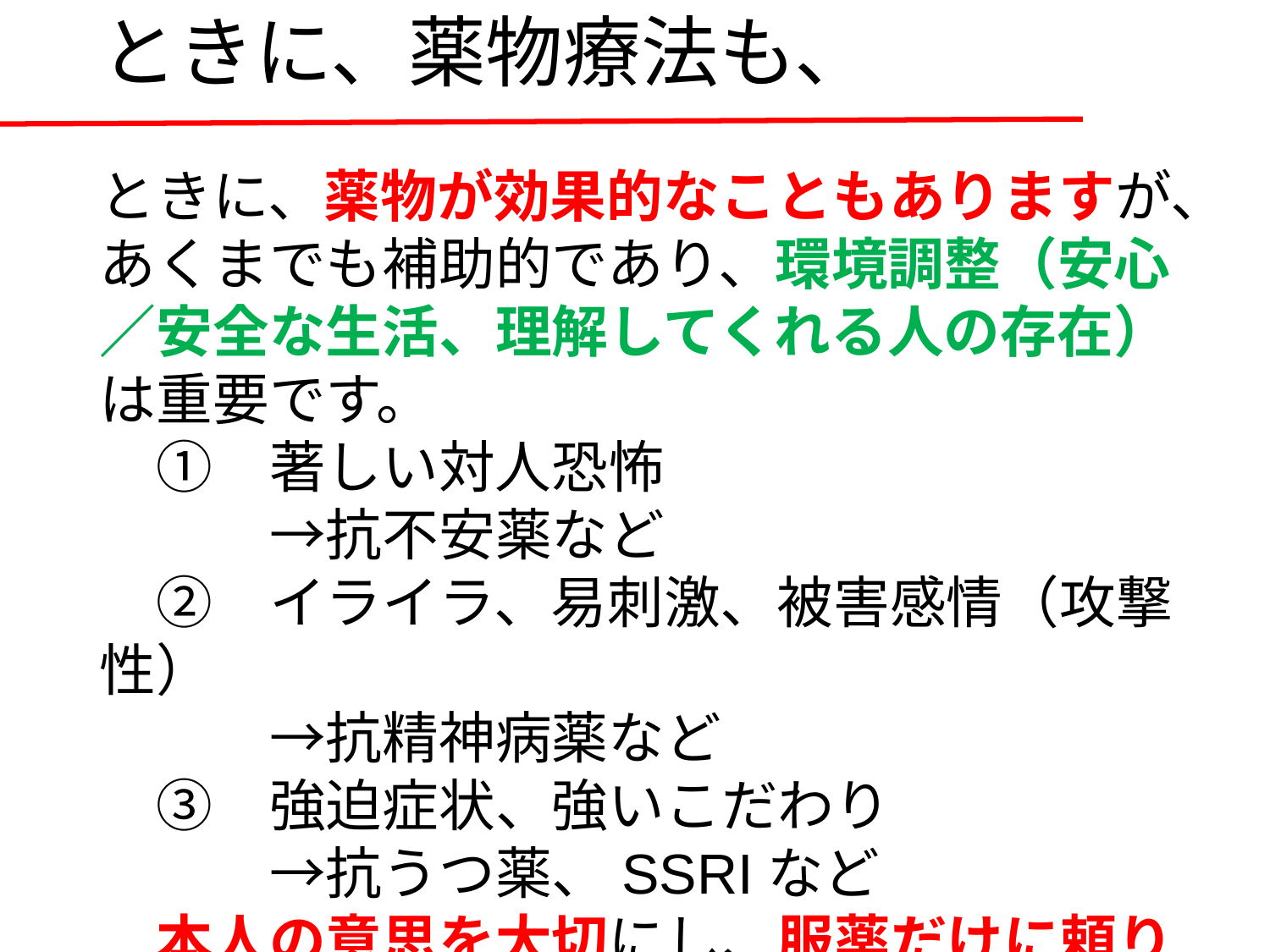

# ときに、薬物療法も、
ときに、薬物が効果的なこともありますが、あくまでも補助的であり、環境調整（安心／安全な生活、理解してくれる人の存在）は重要です。
　①　著しい対人恐怖
　　　→抗不安薬など
　②　イライラ、易刺激、被害感情（攻撃性）
　　　→抗精神病薬など
　③　強迫症状、強いこだわり
　　　→抗うつ薬、SSRIなど
　本人の意思を大切にし、服薬だけに頼りすぎないようにすることは言うまでもありません。